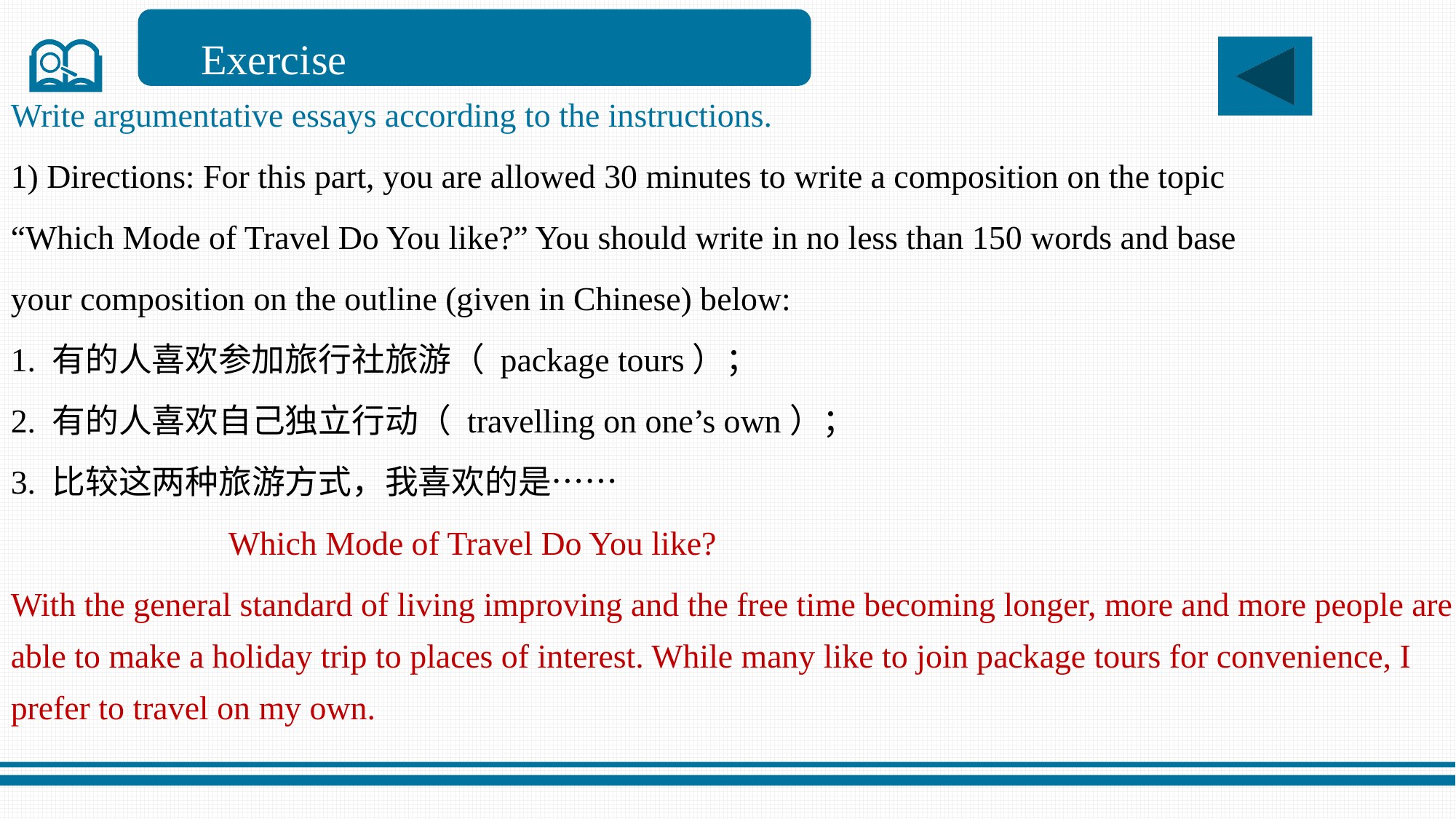

Exercise

Write argumentative essays according to the instructions.
1) Directions: For this part, you are allowed 30 minutes to write a composition on the topic
“Which Mode of Travel Do You like?” You should write in no less than 150 words and base
your composition on the outline (given in Chinese) below:
1. 有的人喜欢参加旅行社旅游（ package tours）；
2. 有的人喜欢自己独立行动（ travelling on one’s own）；
3. 比较这两种旅游方式，我喜欢的是……
                          Which Mode of Travel Do You like?
With the general standard of living improving and the free time becoming longer, more and more people are able to make a holiday trip to places of interest. While many like to join package tours for convenience, I prefer to travel on my own.